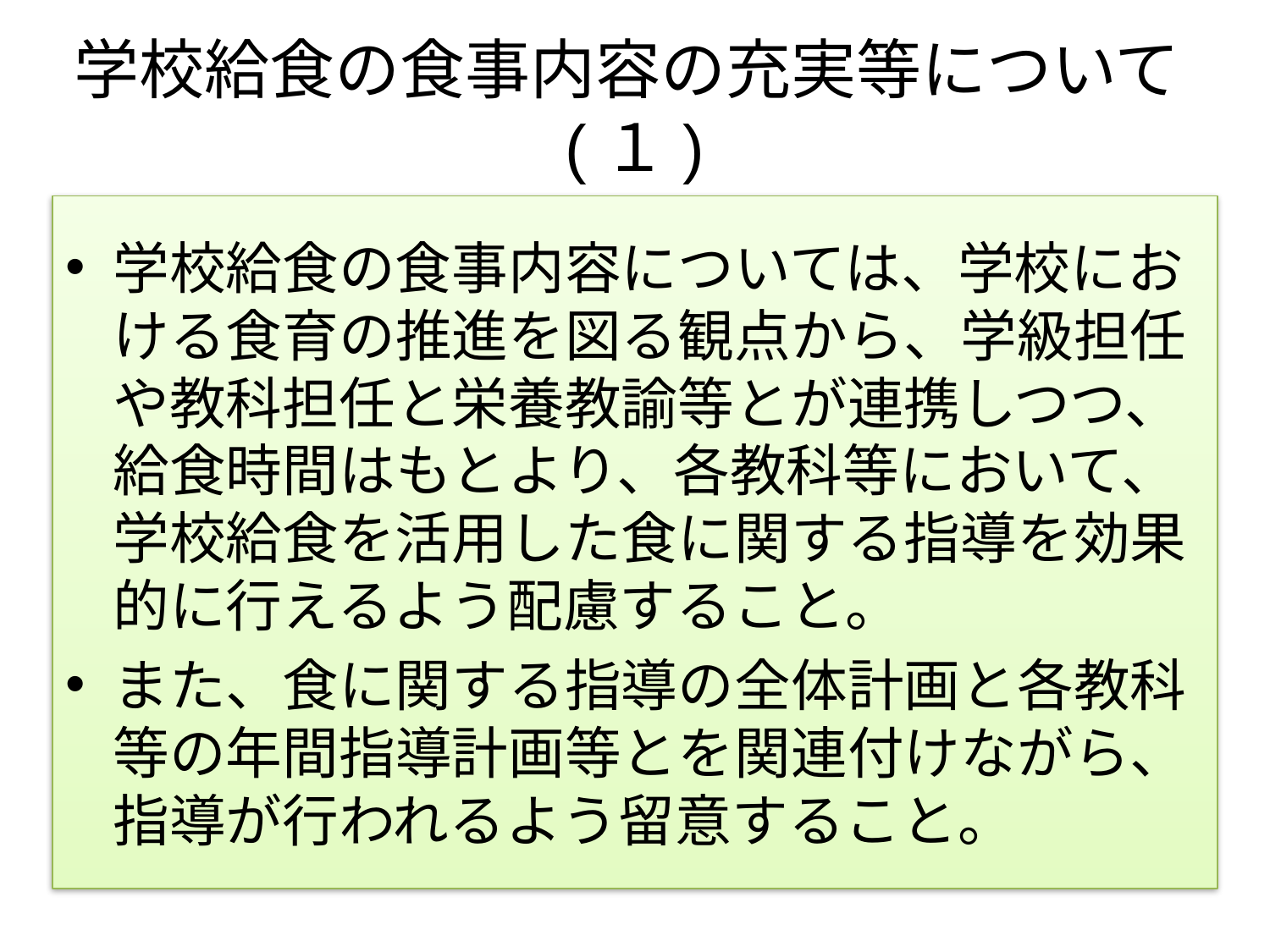

# 学校給食の食事内容の充実等について(１)
学校給食の食事内容については、学校における食育の推進を図る観点から、学級担任や教科担任と栄養教諭等とが連携しつつ、給食時間はもとより、各教科等において、学校給食を活用した食に関する指導を効果的に行えるよう配慮すること。
また、食に関する指導の全体計画と各教科等の年間指導計画等とを関連付けながら、指導が行われるよう留意すること。